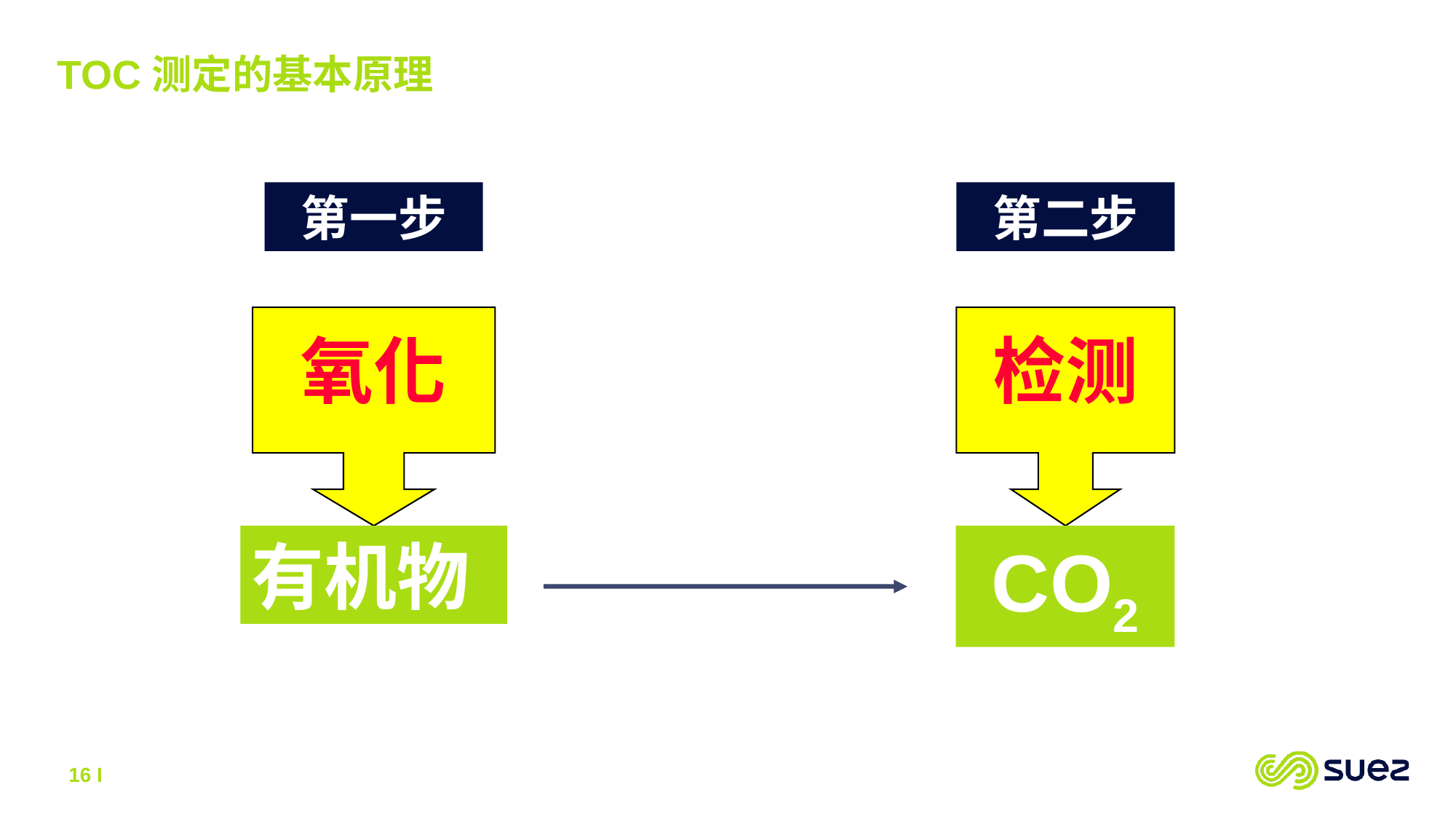

TOC测定的基本原理

第一步
第二步

氧化
检测
有机物
CO2

16 I